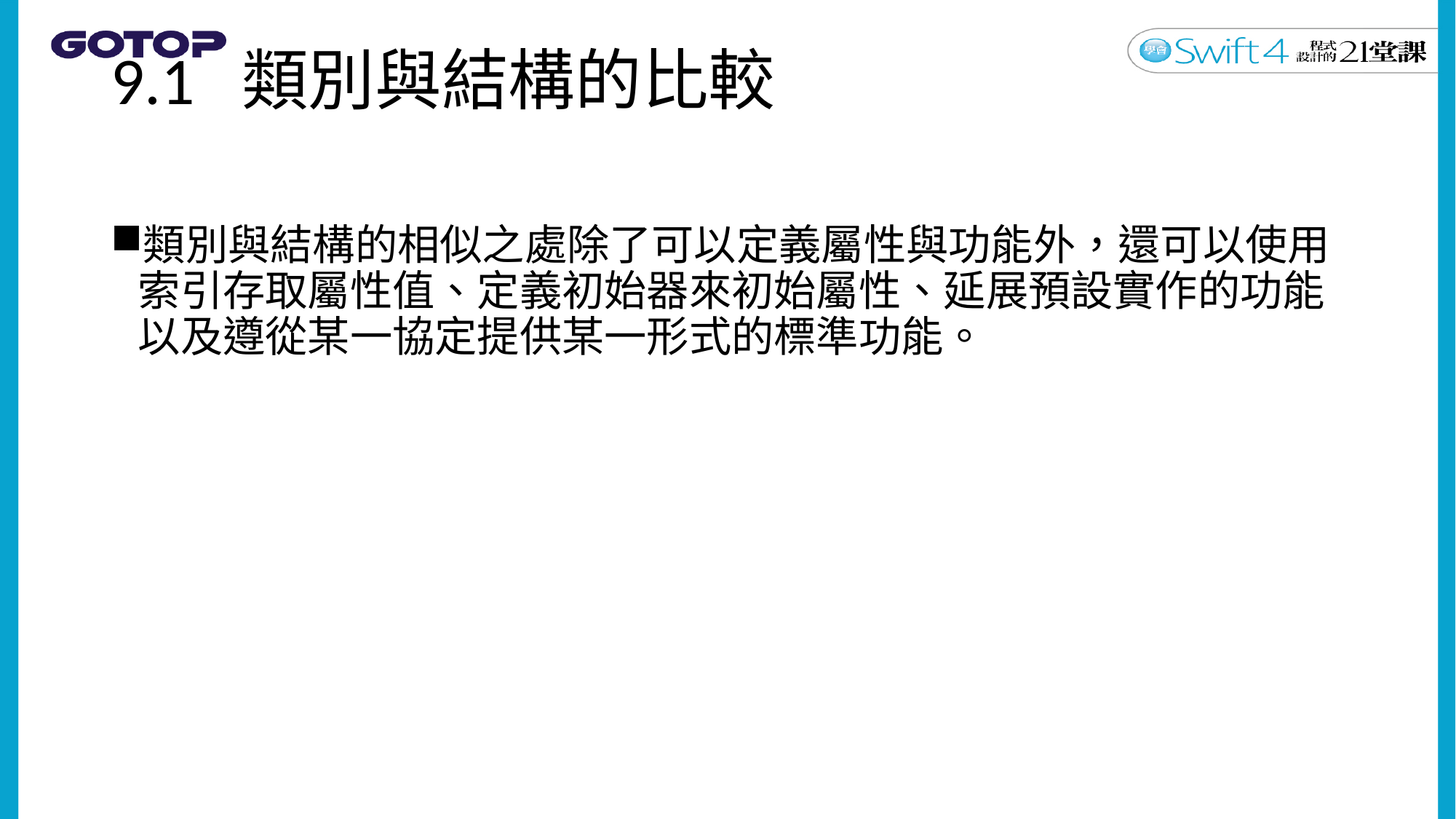

# 9.1  類別與結構的比較
類別與結構的相似之處除了可以定義屬性與功能外，還可以使用索引存取屬性值、定義初始器來初始屬性、延展預設實作的功能以及遵從某一協定提供某一形式的標準功能。